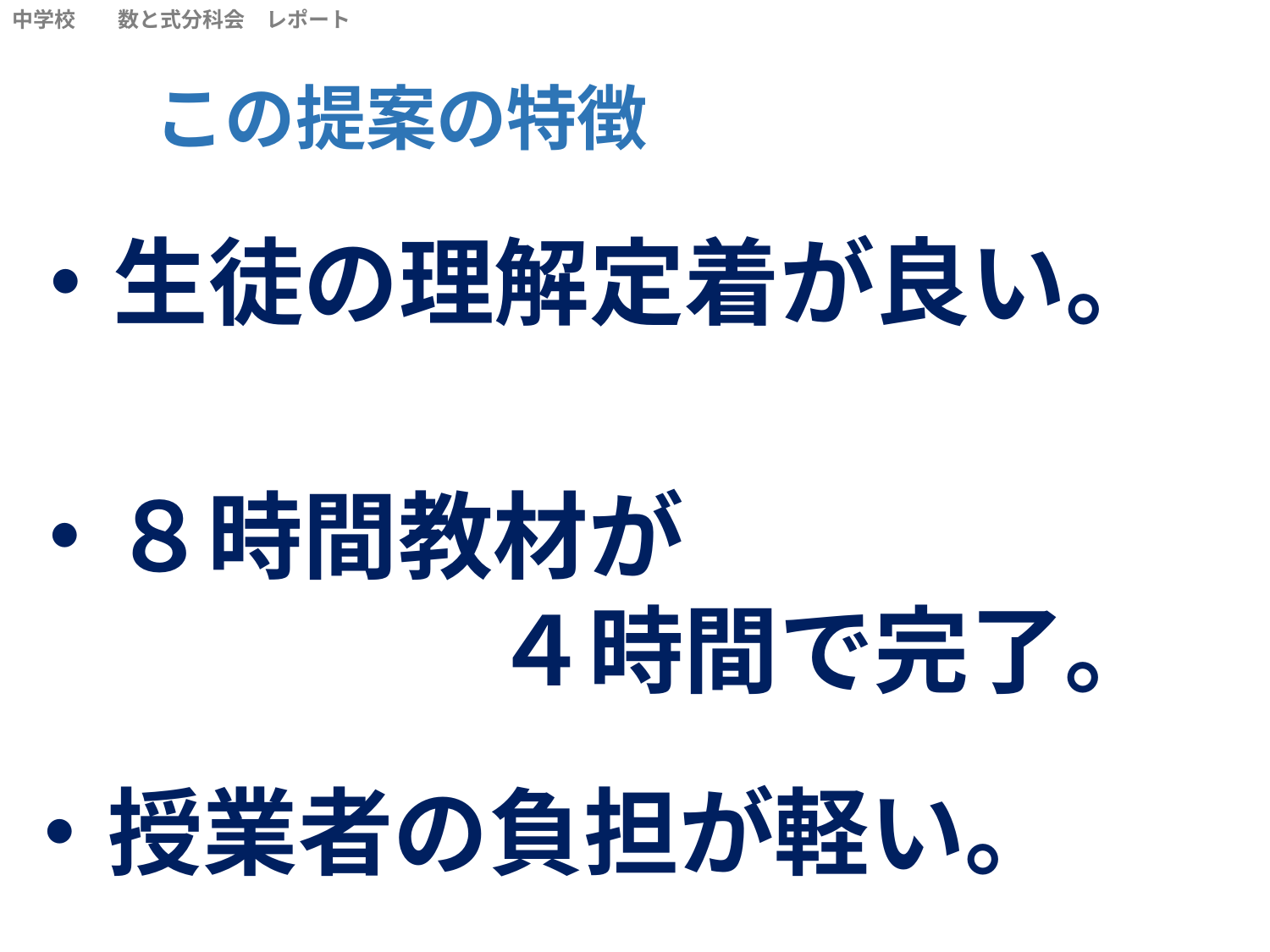

中学校　　数と式分科会　レポート
　この提案の特徴

・生徒の理解定着が良い。
・８時間教材が
　　　　　４時間で完了。
・授業者の負担が軽い。